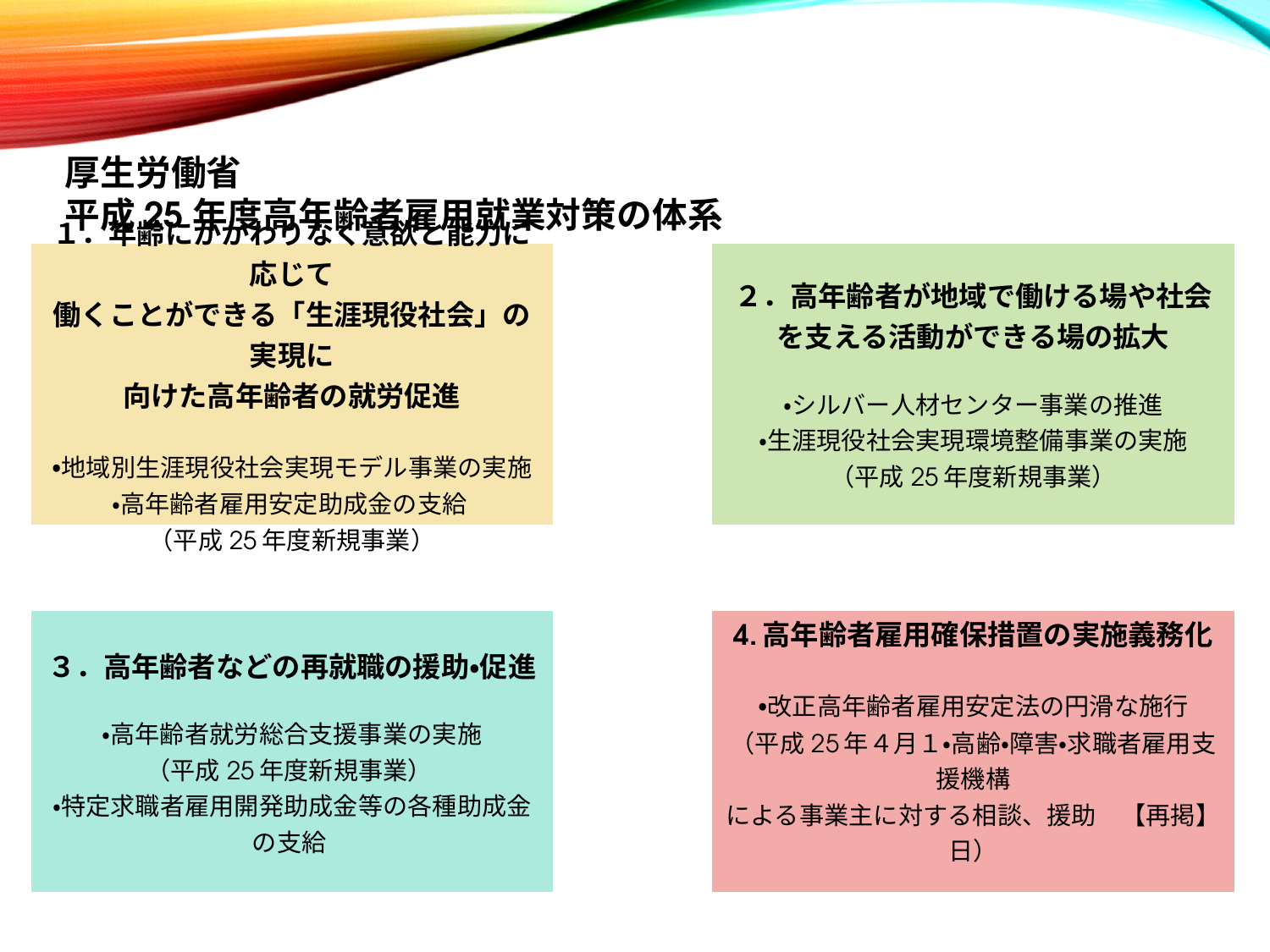

厚生労働省
平成25年度高年齢者雇用就業対策の体系
１．年齢にかかわりなく意欲と能力に応じて
働くことができる「生涯現役社会」の実現に
向けた高年齢者の就労促進
・地域別生涯現役社会実現モデル事業の実施
・高年齢者雇用安定助成金の支給
（平成25年度新規事業）
３．高年齢者などの再就職の援助・促進
・高年齢者就労総合支援事業の実施
（平成25年度新規事業）
・特定求職者雇用開発助成金等の各種助成金の支給
4.高年齢者雇用確保措置の実施義務化
・改正高年齢者雇用安定法の円滑な施行
（平成25年４月１・高齢・障害・求職者雇用支援機構
による事業主に対する相談、援助　【再掲】 日）
２．高年齢者が地域で働ける場や社会を支える活動ができる場の拡大
・シルバー人材センター事業の推進
・生涯現役社会実現環境整備事業の実施
（平成25年度新規事業）